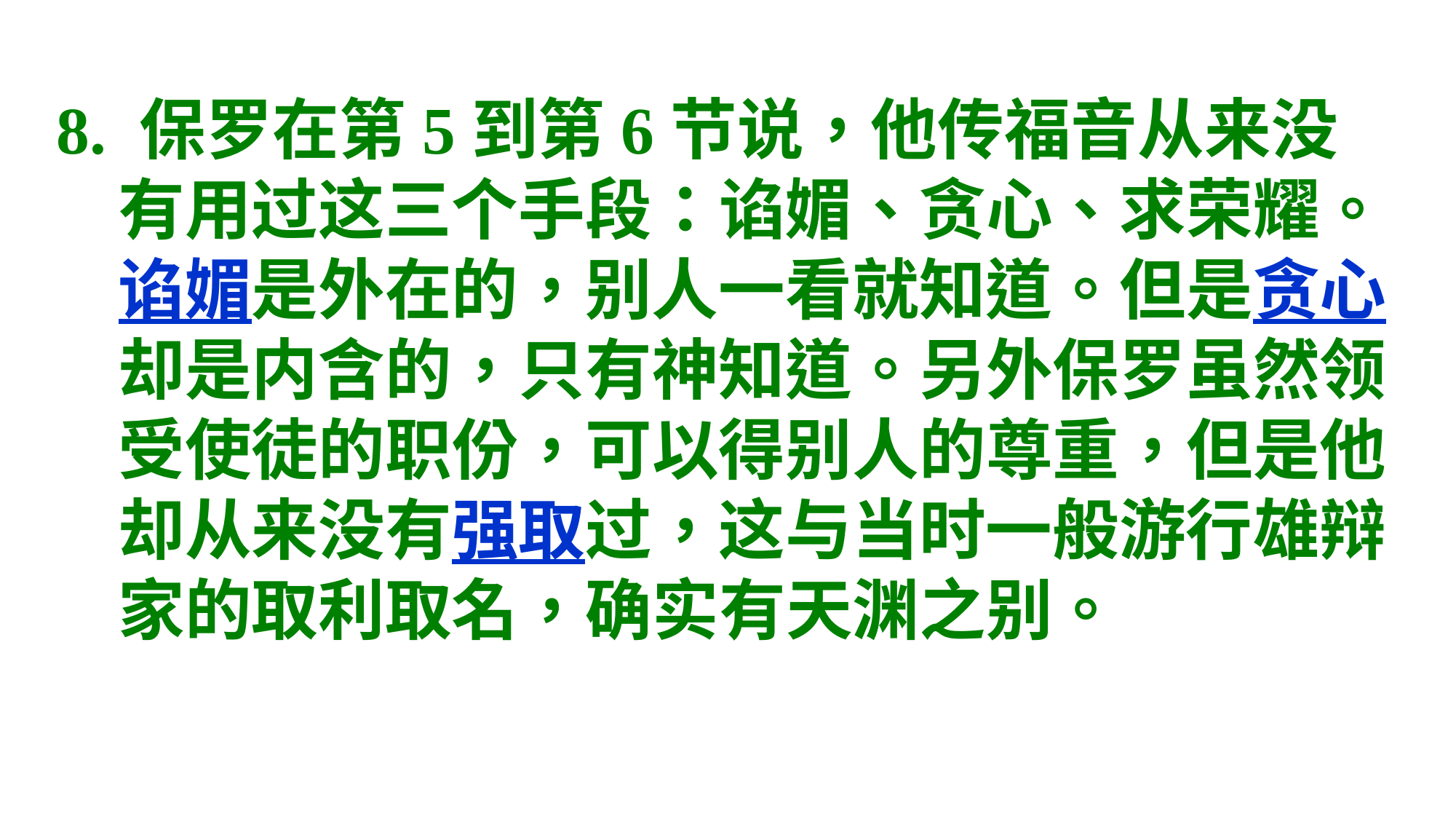

8. 保罗在第5到第6节说，他传福音从来没有用过这三个手段：谄媚、贪心、求荣耀。谄媚是外在的，别人一看就知道。但是贪心却是内含的，只有神知道。另外保罗虽然领受使徒的职份，可以得别人的尊重，但是他却从来没有强取过，这与当时一般游行雄辩家的取利取名，确实有天渊之别。